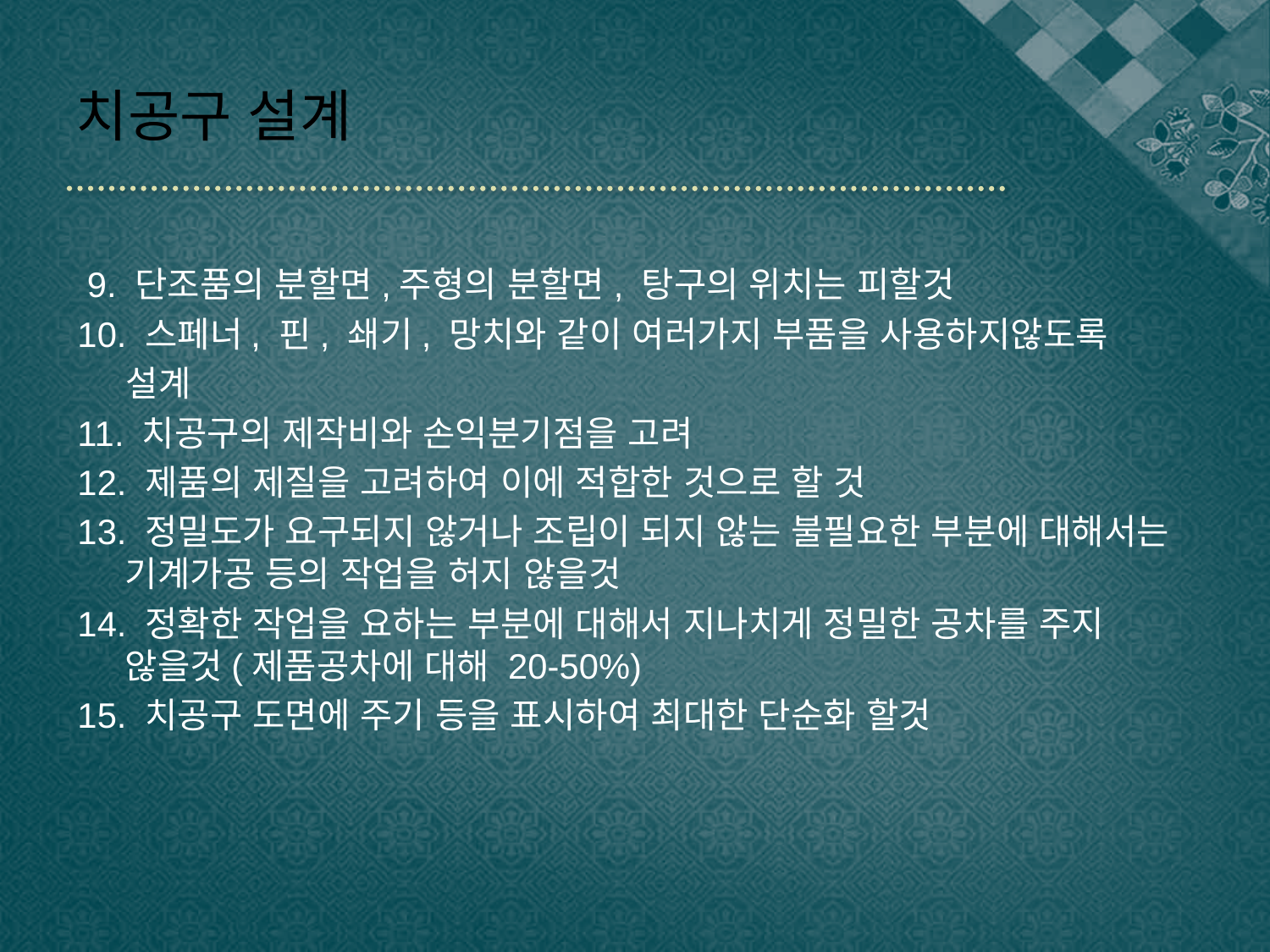

# 치공구 설계
 9. 단조품의 분할면,주형의 분할면, 탕구의 위치는 피할것
10. 스페너, 핀, 쇄기, 망치와 같이 여러가지 부품을 사용하지않도록
    설계
11. 치공구의 제작비와 손익분기점을 고려
12. 제품의 제질을 고려하여 이에 적합한 것으로 할 것
13. 정밀도가 요구되지 않거나 조립이 되지 않는 불필요한 부분에 대해서는 기계가공 등의 작업을 허지 않을것
14. 정확한 작업을 요하는 부분에 대해서 지나치게 정밀한 공차를 주지 않을것(제품공차에 대해 20-50%)
15. 치공구 도면에 주기 등을 표시하여 최대한 단순화 할것